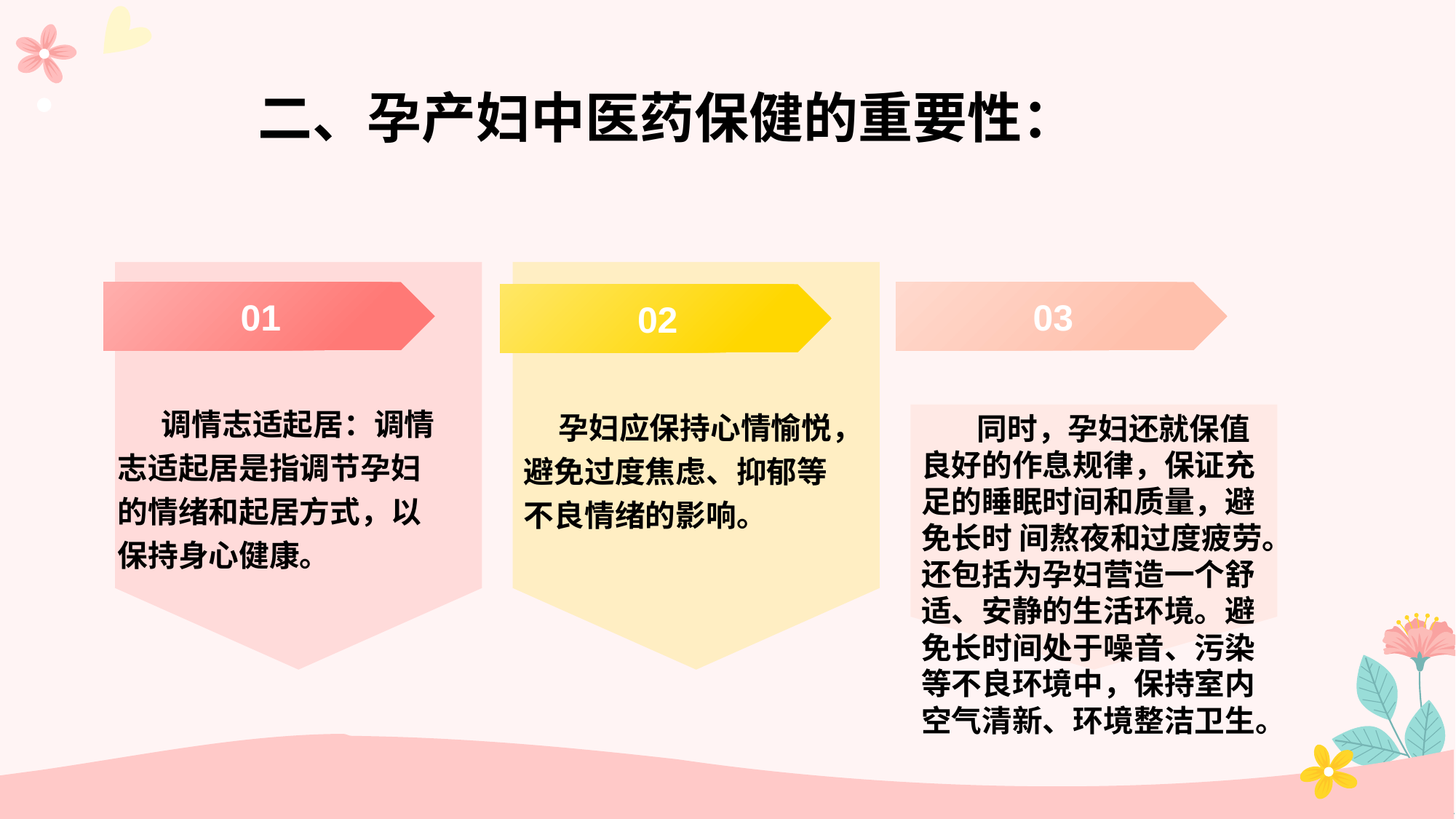

二、孕产妇中医药保健的重要性：

01

       调情志适起居：调情志适起居是指调节孕妇的情绪和起居方式，以保持身心健康。

02

    孕妇应保持心情愉悦，避免过度焦虑、抑郁等不良情绪的影响。

03
       同时，孕妇还就保值良好的作息规律，保证充足的睡眠时间和质量，避免长时 间熬夜和过度疲劳。还包括为孕妇营造一个舒适、安静的生活环境。避免长时间处于噪音、污染等不良环境中，保持室内空气清新、环境整洁卫生。